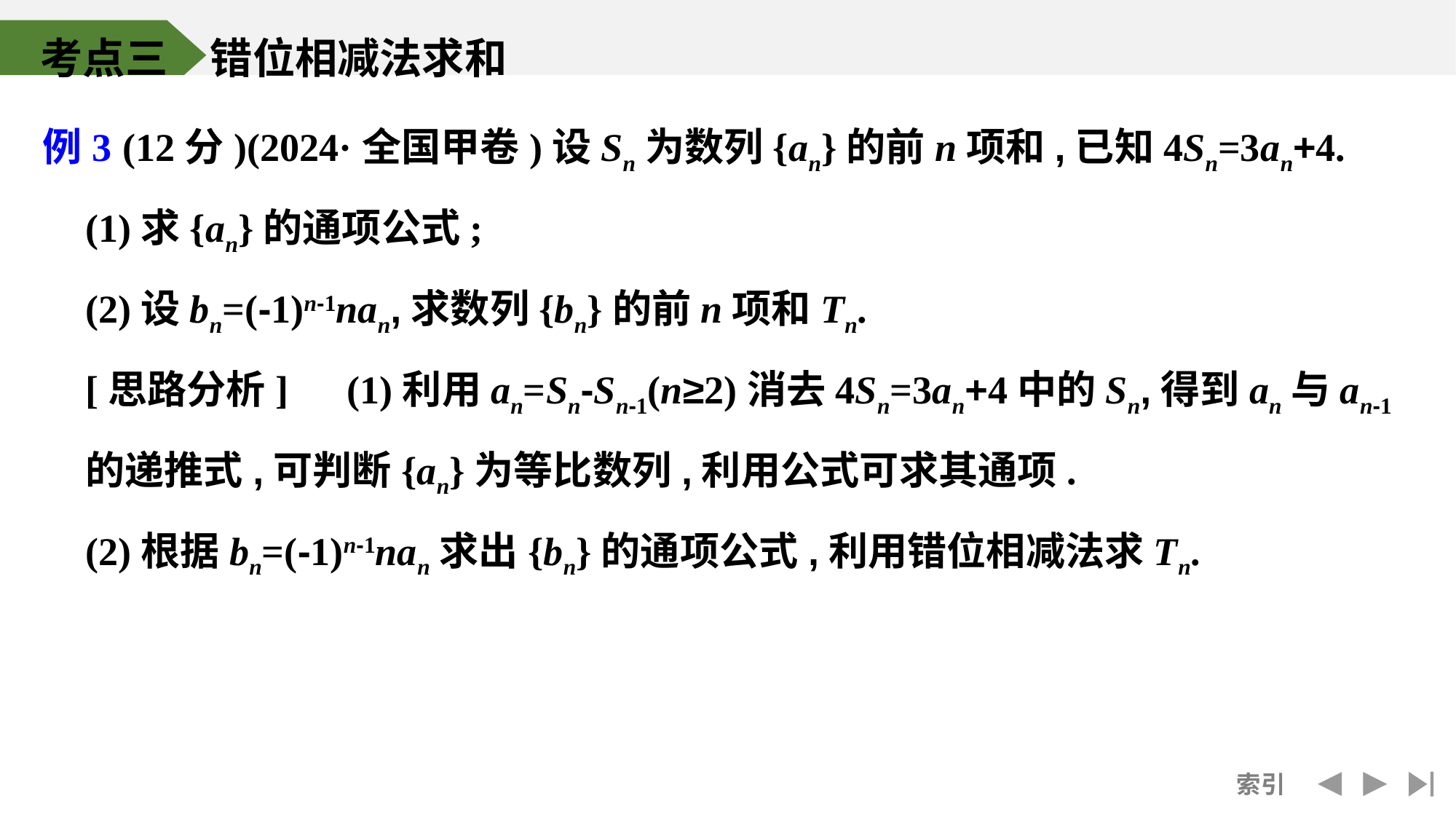

考点三　错位相减法求和
例3 (12分)(2024·全国甲卷)设Sn为数列{an}的前n项和,已知4Sn=3an+4.
	(1)求{an}的通项公式;
	(2)设bn=(-1)n-1nan,求数列{bn}的前n项和Tn.
	[思路分析]　(1)利用an=Sn-Sn-1(n≥2)消去4Sn=3an+4中的Sn,得到an与an-1的递推式,可判断{an}为等比数列,利用公式可求其通项.
	(2)根据bn=(-1)n-1nan求出{bn}的通项公式,利用错位相减法求Tn.